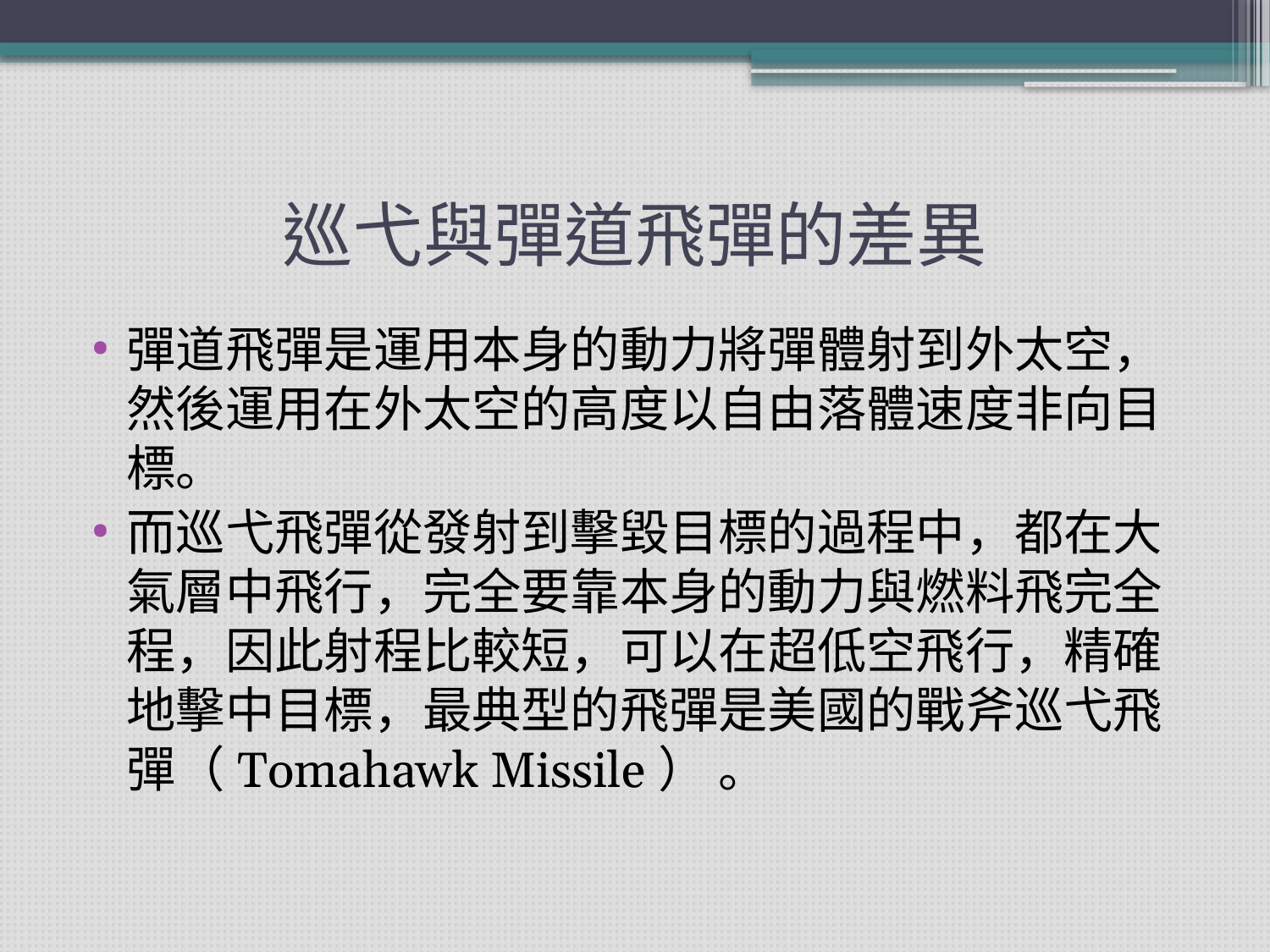

# 巡弋與彈道飛彈的差異
彈道飛彈是運用本身的動力將彈體射到外太空，然後運用在外太空的高度以自由落體速度非向目標。
而巡弋飛彈從發射到擊毀目標的過程中，都在大氣層中飛行，完全要靠本身的動力與燃料飛完全程，因此射程比較短，可以在超低空飛行，精確地擊中目標，最典型的飛彈是美國的戰斧巡弋飛彈（Tomahawk Missile） 。